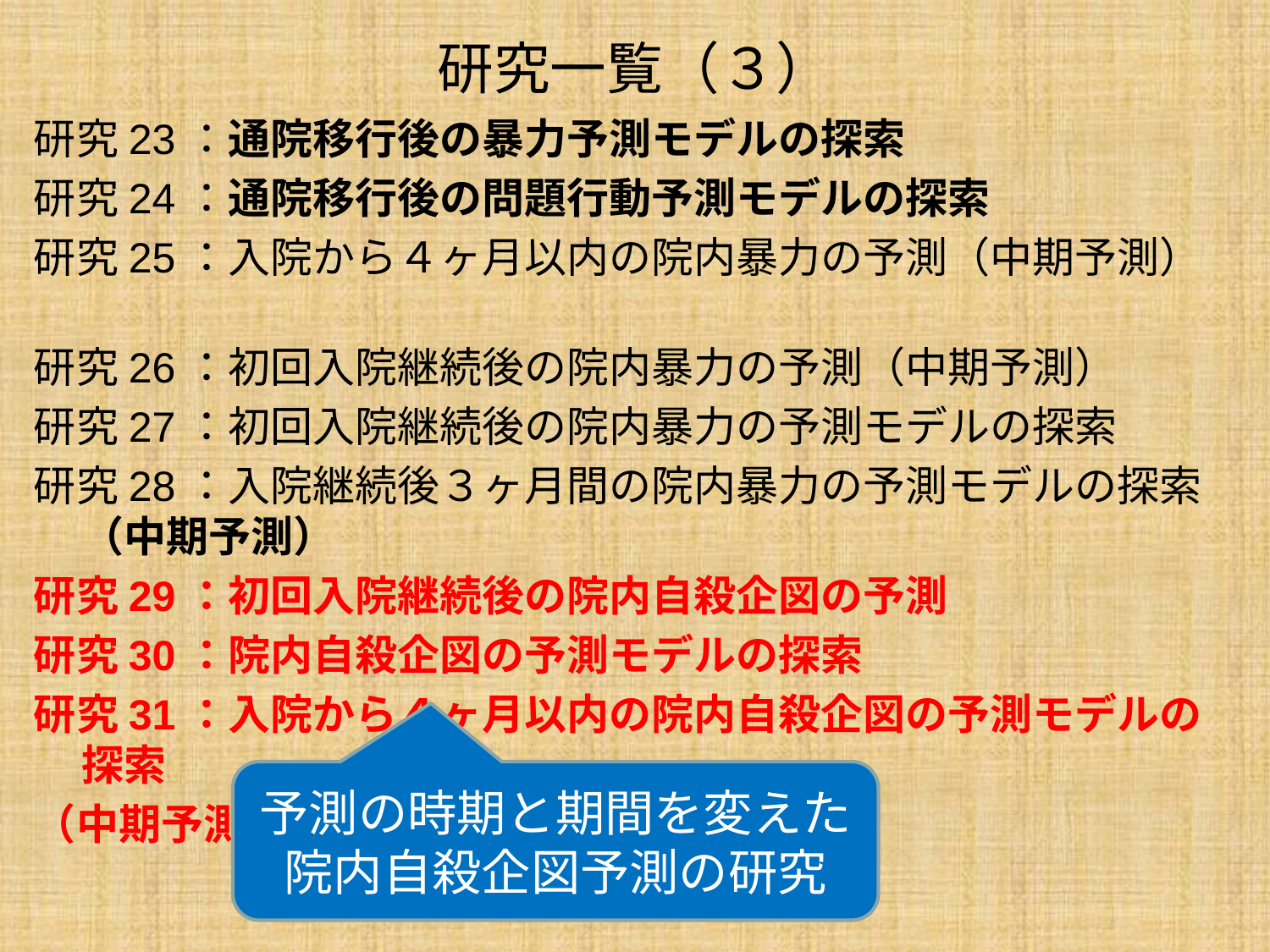

# 研究一覧（３）
研究23：通院移行後の暴力予測モデルの探索
研究24：通院移行後の問題行動予測モデルの探索
研究25：入院から４ヶ月以内の院内暴力の予測（中期予測）
研究26：初回入院継続後の院内暴力の予測（中期予測）
研究27：初回入院継続後の院内暴力の予測モデルの探索
研究28：入院継続後３ヶ月間の院内暴力の予測モデルの探索（中期予測）
研究29：初回入院継続後の院内自殺企図の予測
研究30：院内自殺企図の予測モデルの探索
研究31：入院から４ヶ月以内の院内自殺企図の予測モデルの探索
（中期予測）

予測の時期と期間を変えた院内自殺企図予測の研究